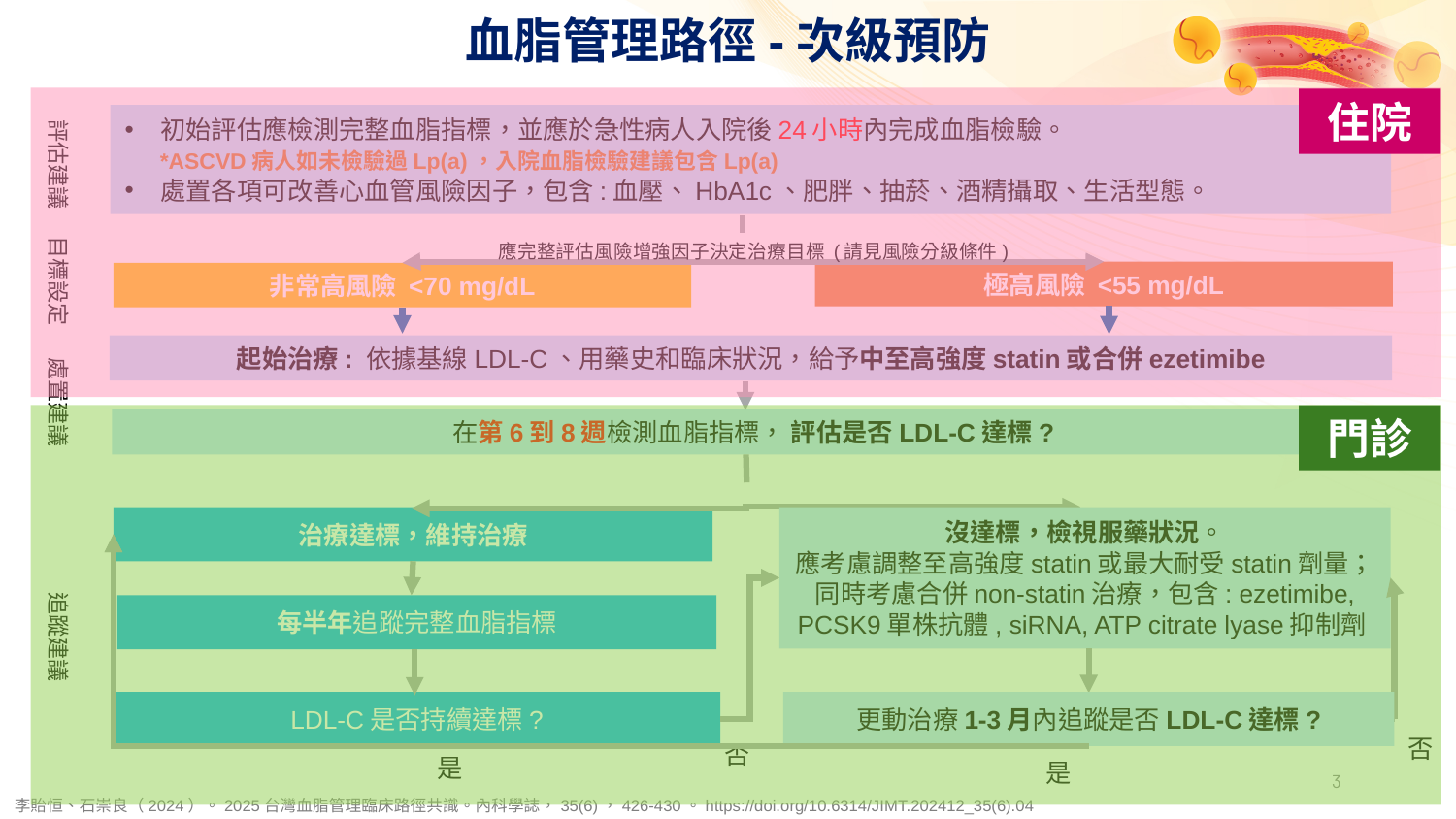

血脂管理路徑-次級預防

住院
初始評估應檢測完整血脂指標，並應於急性病人入院後24小時內完成血脂檢驗。
     *ASCVD病人如未檢驗過Lp(a)，入院血脂檢驗建議包含Lp(a)
處置各項可改善心血管風險因子，包含:血壓、HbA1c、肥胖、抽菸、酒精攝取、生活型態。
評估建議
目標設定
應完整評估風險增強因子決定治療目標 (請見風險分級條件)
極高風險 <55 mg/dL
非常高風險 <70 mg/dL
起始治療: 依據基線LDL-C、用藥史和臨床狀況，給予中至高強度statin或合併ezetimibe
處置建議

門診
在第6到8週檢測血脂指標， 評估是否LDL-C達標?
治療達標，維持治療
沒達標，檢視服藥狀況。
應考慮調整至高強度statin或最大耐受statin劑量；
同時考慮合併non-statin治療，包含: ezetimibe, PCSK9單株抗體, siRNA, ATP citrate lyase抑制劑
追蹤建議
每半年追蹤完整血脂指標
LDL-C是否持續達標?
更動治療1-3月內追蹤是否LDL-C達標?
否
否
是
是
3
李貽恒、石崇良（2024）。2025台灣血脂管理臨床路徑共識。內科學誌，35(6)，426-430。https://doi.org/10.6314/JIMT.202412_35(6).04